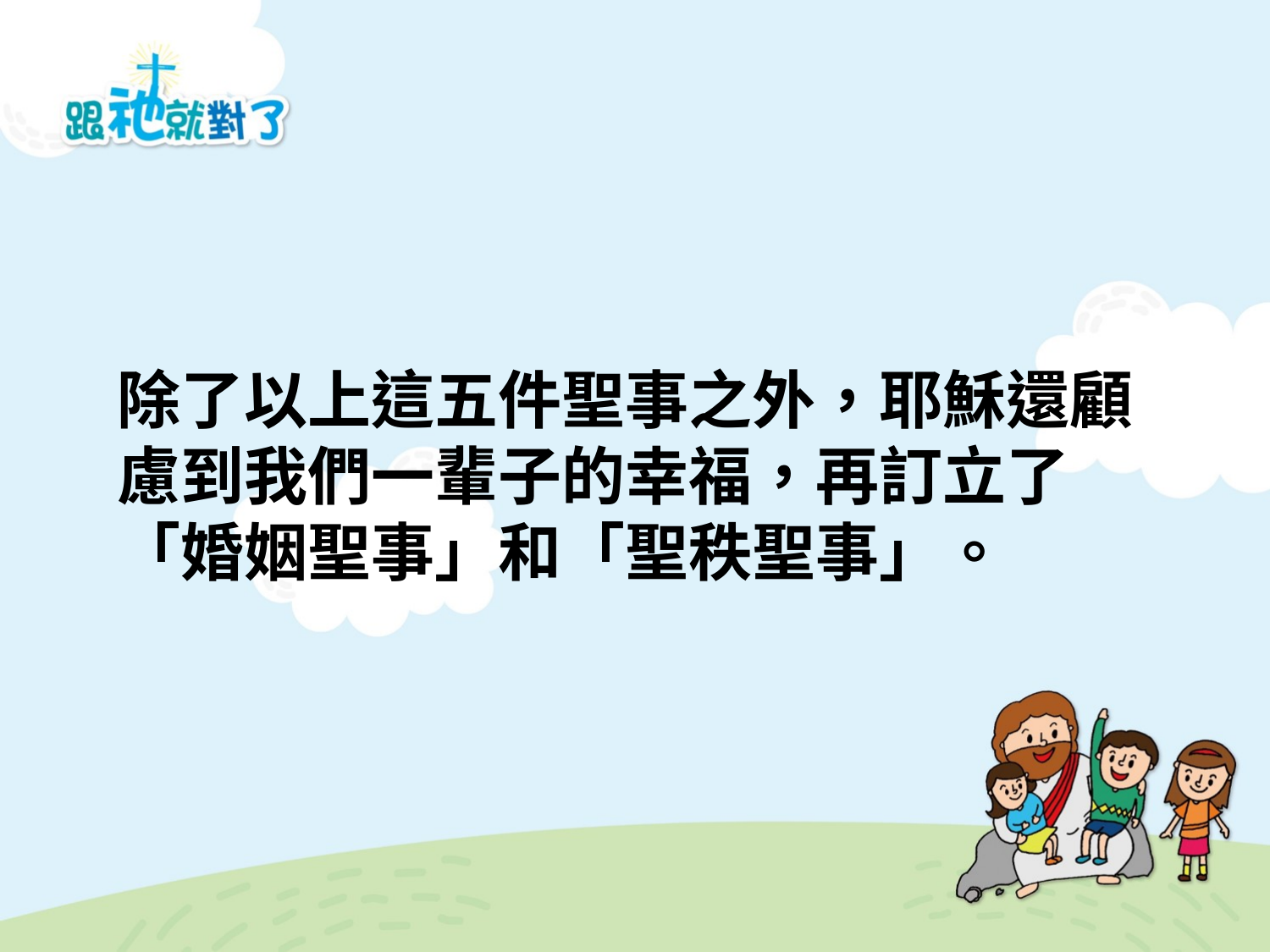

除了以上這五件聖事之外，耶穌還顧慮到我們一輩子的幸福，再訂立了「婚姻聖事」和「聖秩聖事」。